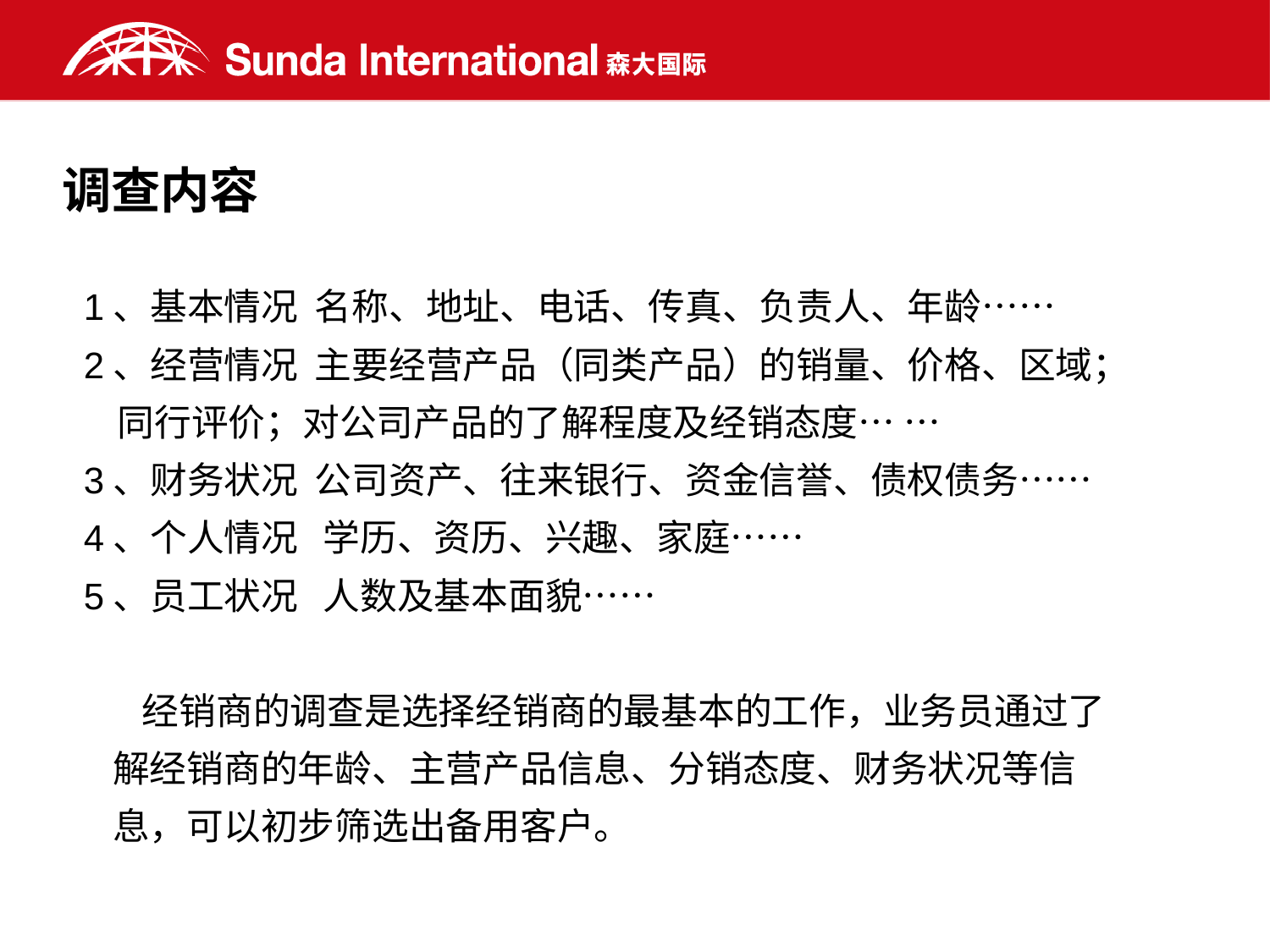

# 调查内容
1、基本情况  名称、地址、电话、传真、负责人、年龄……
2、经营情况  主要经营产品（同类产品）的销量、价格、区域；
   同行评价；对公司产品的了解程度及经销态度… …
3、财务状况  公司资产、往来银行、资金信誉、债权债务……
4、个人情况   学历、资历、兴趣、家庭……
5、员工状况   人数及基本面貌……

      经销商的调查是选择经销商的最基本的工作，业务员通过了解经销商的年龄、主营产品信息、分销态度、财务状况等信息，可以初步筛选出备用客户。